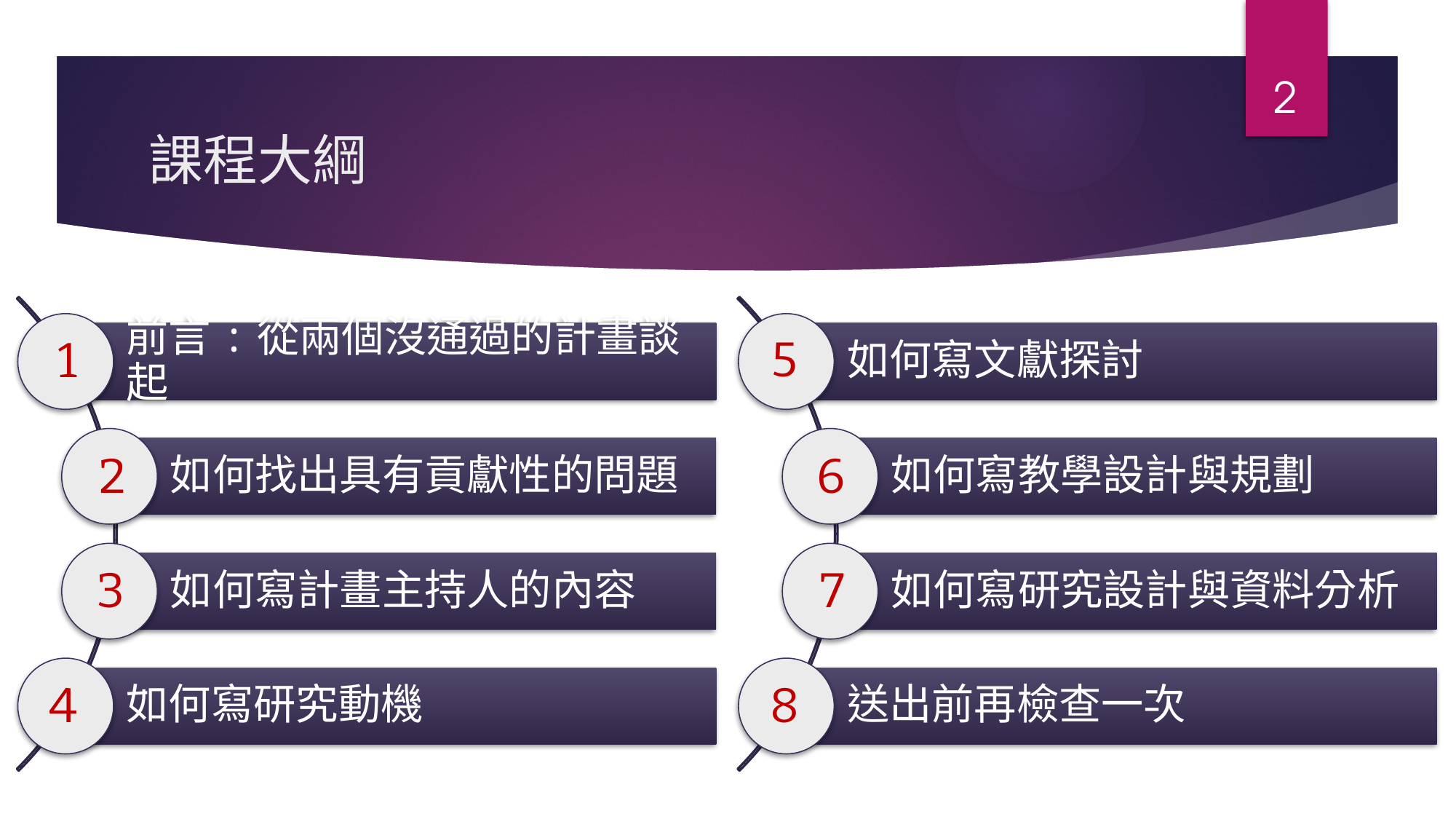

2
# 課程大綱
前言:從兩個沒通過的計畫談起
如何找出具有貢獻性的問題
如何寫計畫主持人的內容
如何寫研究動機
如何寫文獻探討
如何寫教學設計與規劃
如何寫研究設計與資料分析
送出前再檢查一次
5
1
2
6
3
7
4
8